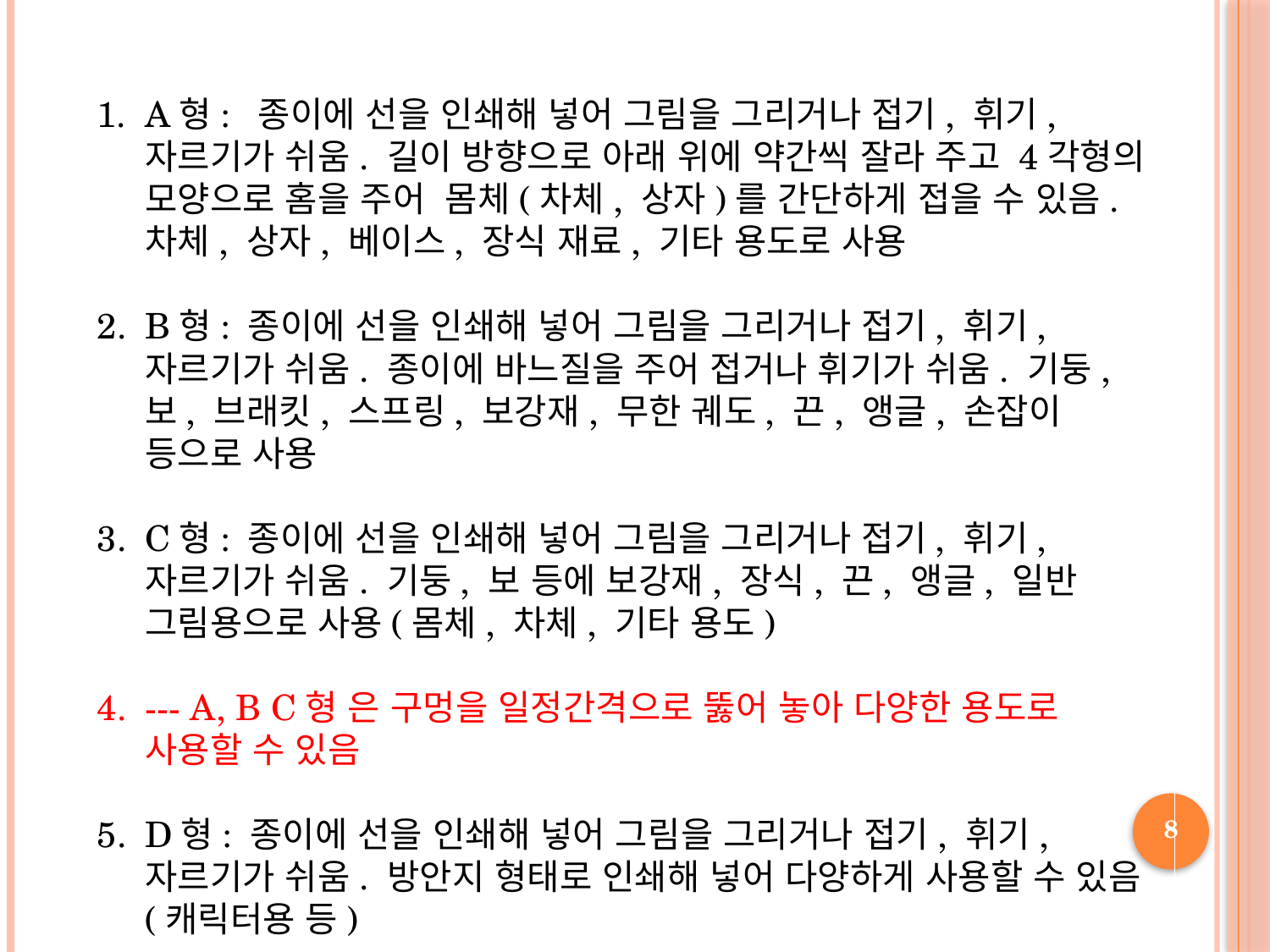

A형:  종이에 선을 인쇄해 넣어 그림을 그리거나 접기, 휘기, 자르기가 쉬움. 길이 방향으로 아래 위에 약간씩 잘라 주고 4각형의 모양으로 홈을 주어  몸체(차체, 상자)를 간단하게 접을 수 있음.  차체, 상자, 베이스, 장식 재료, 기타 용도로 사용
B형: 종이에 선을 인쇄해 넣어 그림을 그리거나 접기, 휘기, 자르기가 쉬움. 종이에 바느질을 주어 접거나 휘기가 쉬움. 기둥, 보, 브래킷, 스프링, 보강재, 무한 궤도, 끈, 앵글, 손잡이 등으로 사용
C형: 종이에 선을 인쇄해 넣어 그림을 그리거나 접기, 휘기, 자르기가 쉬움. 기둥, 보 등에 보강재, 장식, 끈, 앵글, 일반 그림용으로 사용(몸체, 차체, 기타 용도)
--- A, B C형 은 구멍을 일정간격으로 뚫어 놓아 다양한 용도로 사용할 수 있음
D형: 종이에 선을 인쇄해 넣어 그림을 그리거나 접기, 휘기, 자르기가 쉬움. 방안지 형태로 인쇄해 넣어 다양하게 사용할 수 있음(캐릭터용 등)
8